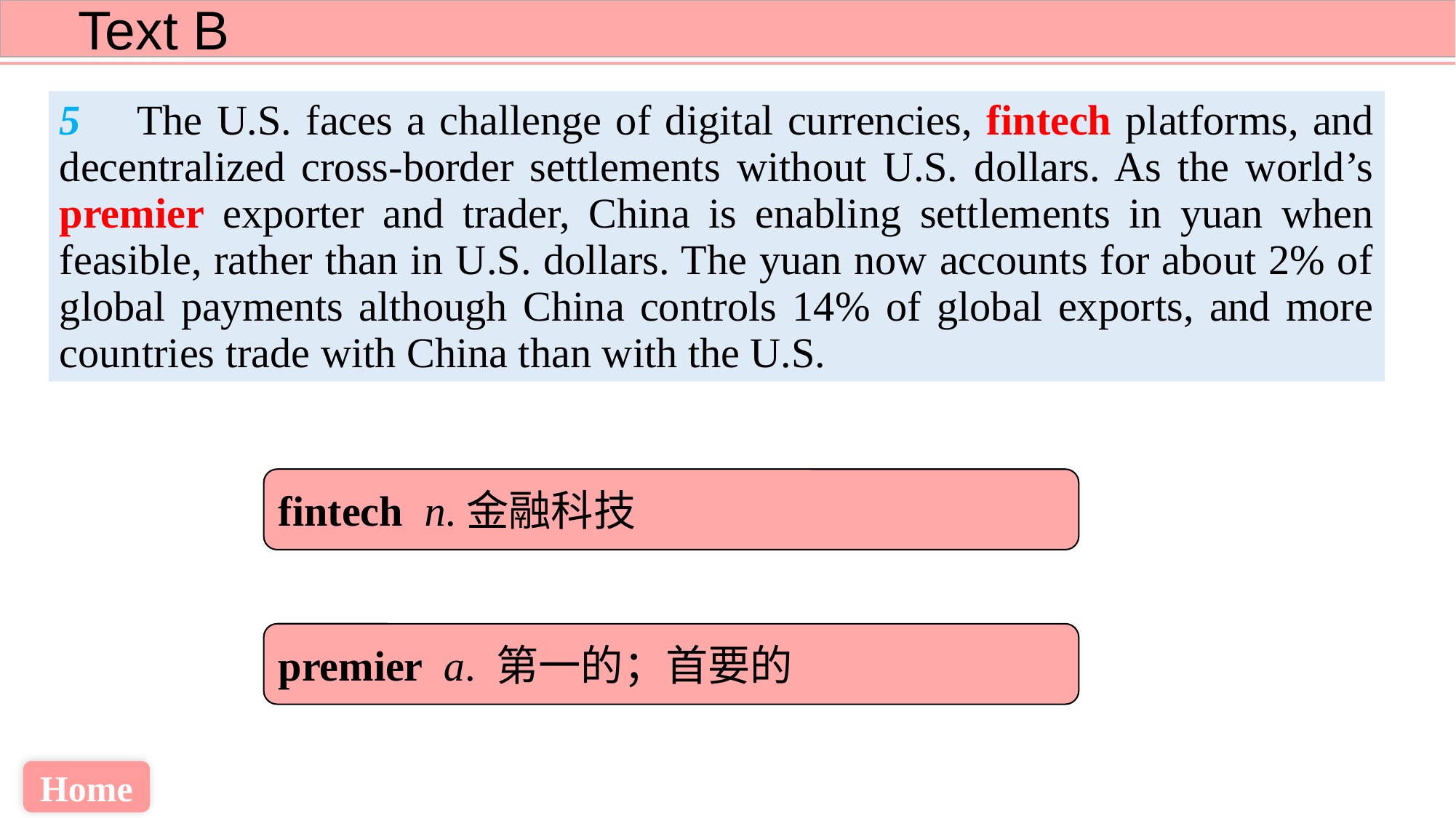

5    The U.S. faces a challenge of digital currencies, fintech platforms, and decentralized cross-border settlements without U.S. dollars. As the world’s premier exporter and trader, China is enabling settlements in yuan when feasible, rather than in U.S. dollars. The yuan now accounts for about 2% of global payments although China controls 14% of global exports, and more countries trade with China than with the U.S.

fintech  n.金融科技
premier  a. 第一的；首要的